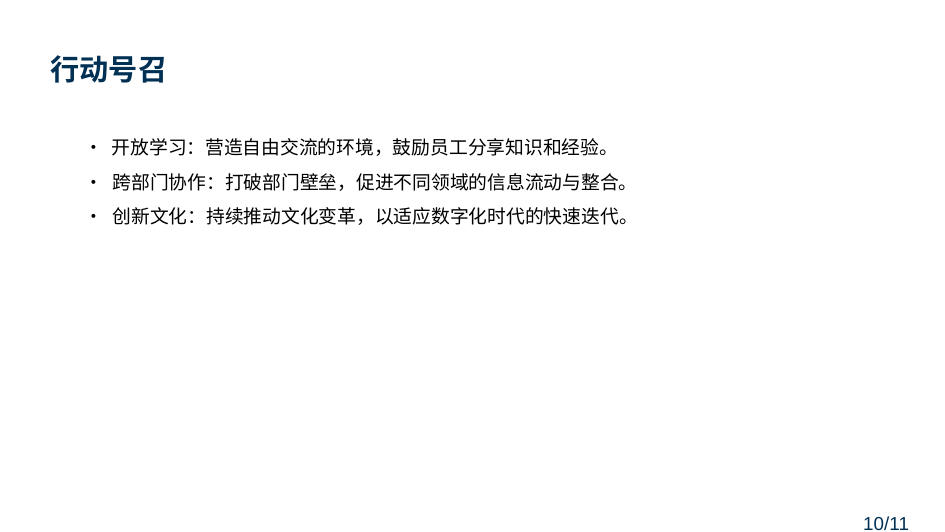

行动号召
• 开放学习：营造自由交流的环境，鼓励员工分享知识和经验。
• 跨部门协作：打破部门壁垒，促进不同领域的信息流动与整合。
• 创新文化：持续推动文化变革，以适应数字化时代的快速迭代。
10/11